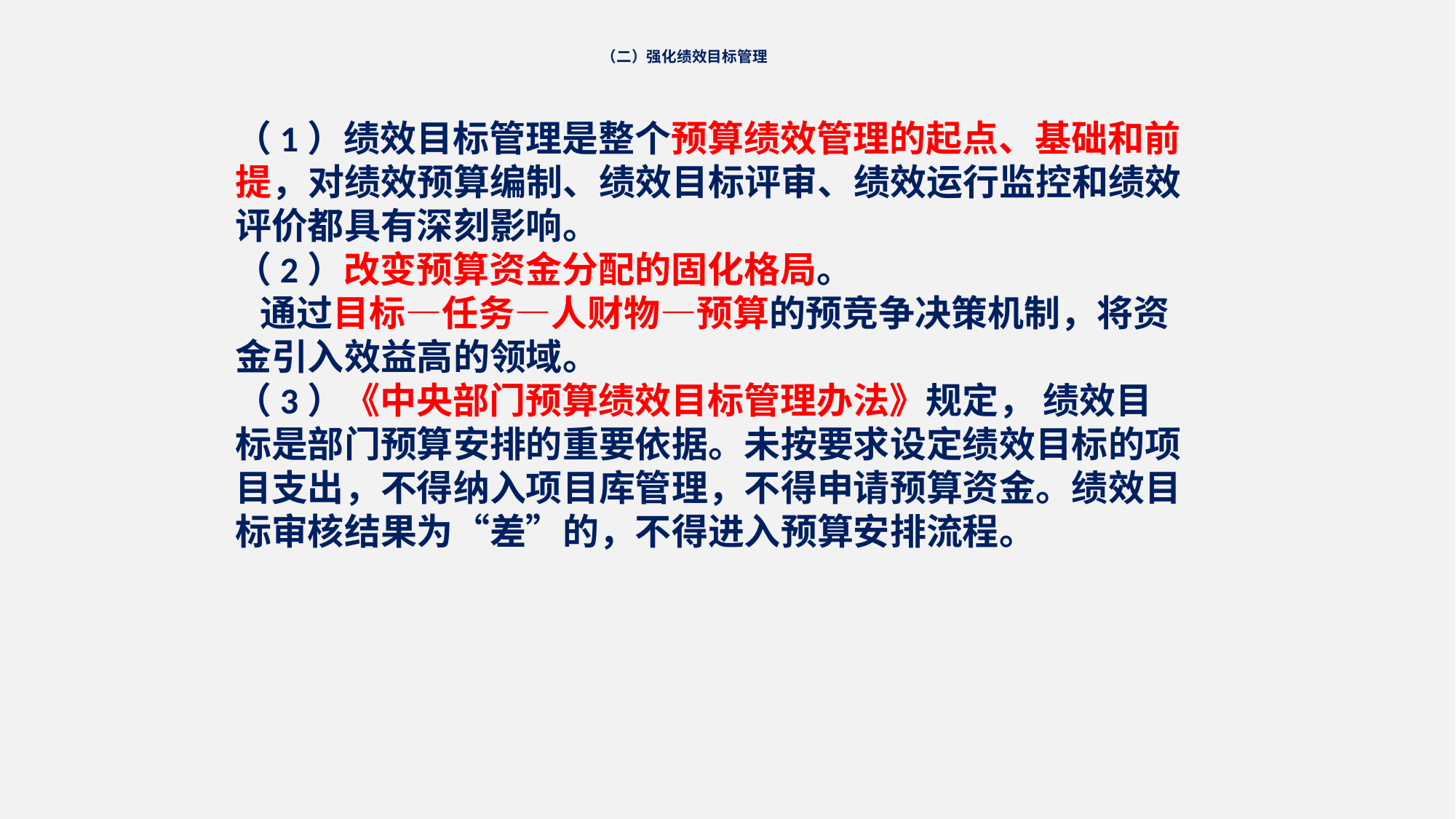

# （二）强化绩效目标管理
（1）绩效目标管理是整个预算绩效管理的起点、基础和前提，对绩效预算编制、绩效目标评审、绩效运行监控和绩效评价都具有深刻影响。
（2）改变预算资金分配的固化格局。
  通过目标—任务—人财物—预算的预竞争决策机制，将资金引入效益高的领域。
（3）《中央部门预算绩效目标管理办法》规定， 绩效目标是部门预算安排的重要依据。未按要求设定绩效目标的项目支出，不得纳入项目库管理，不得申请预算资金。绩效目标审核结果为“差”的，不得进入预算安排流程。